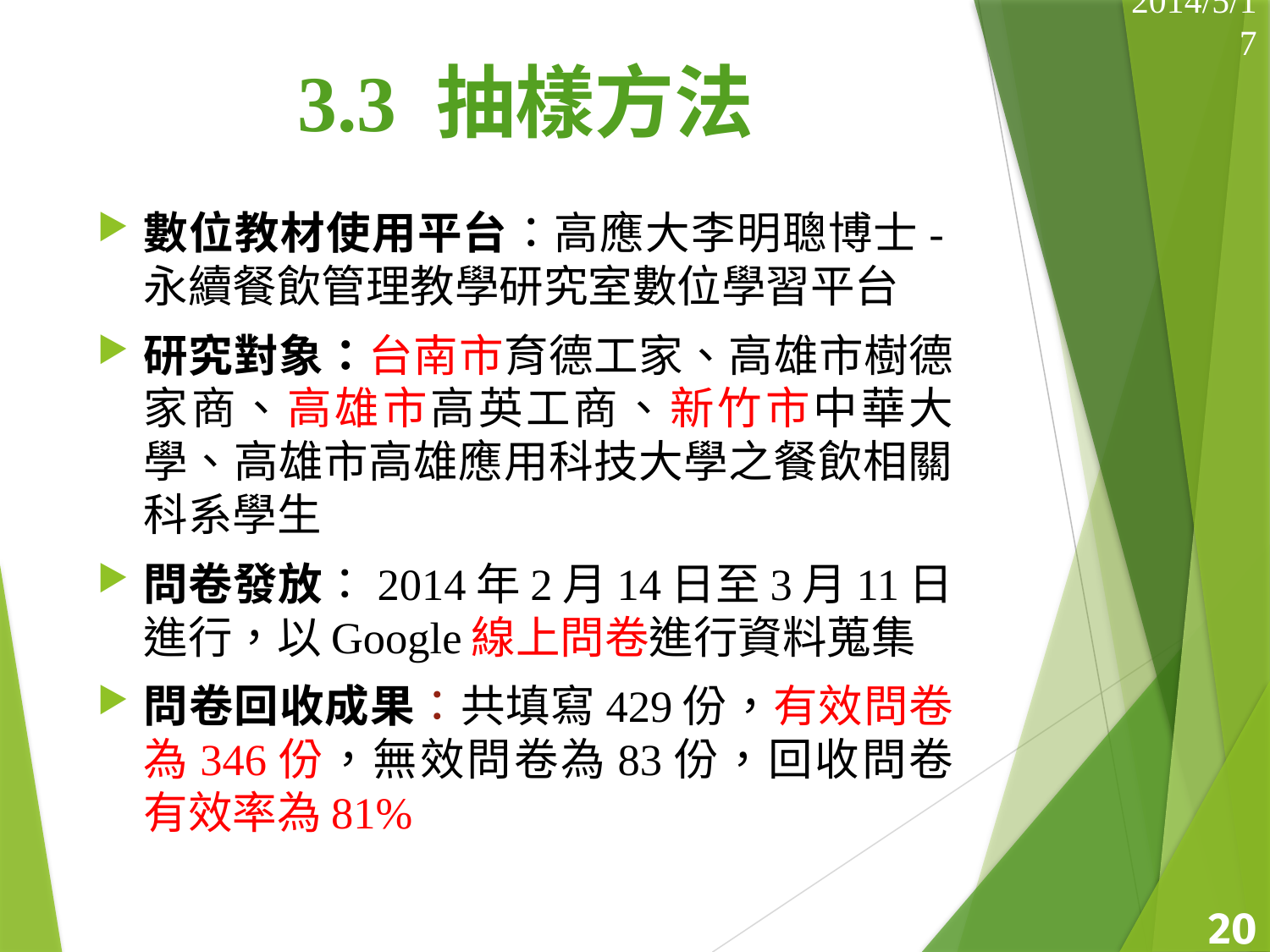

2014/5/17
# 3.3 抽樣方法
數位教材使用平台：高應大李明聰博士-永續餐飲管理教學研究室數位學習平台
研究對象：台南市育德工家、高雄市樹德家商、高雄市高英工商、新竹市中華大學、高雄市高雄應用科技大學之餐飲相關科系學生
問卷發放：2014年2月14日至3月11日進行，以Google線上問卷進行資料蒐集
問卷回收成果：共填寫429份，有效問卷為346份，無效問卷為83份，回收問卷有效率為81%

20